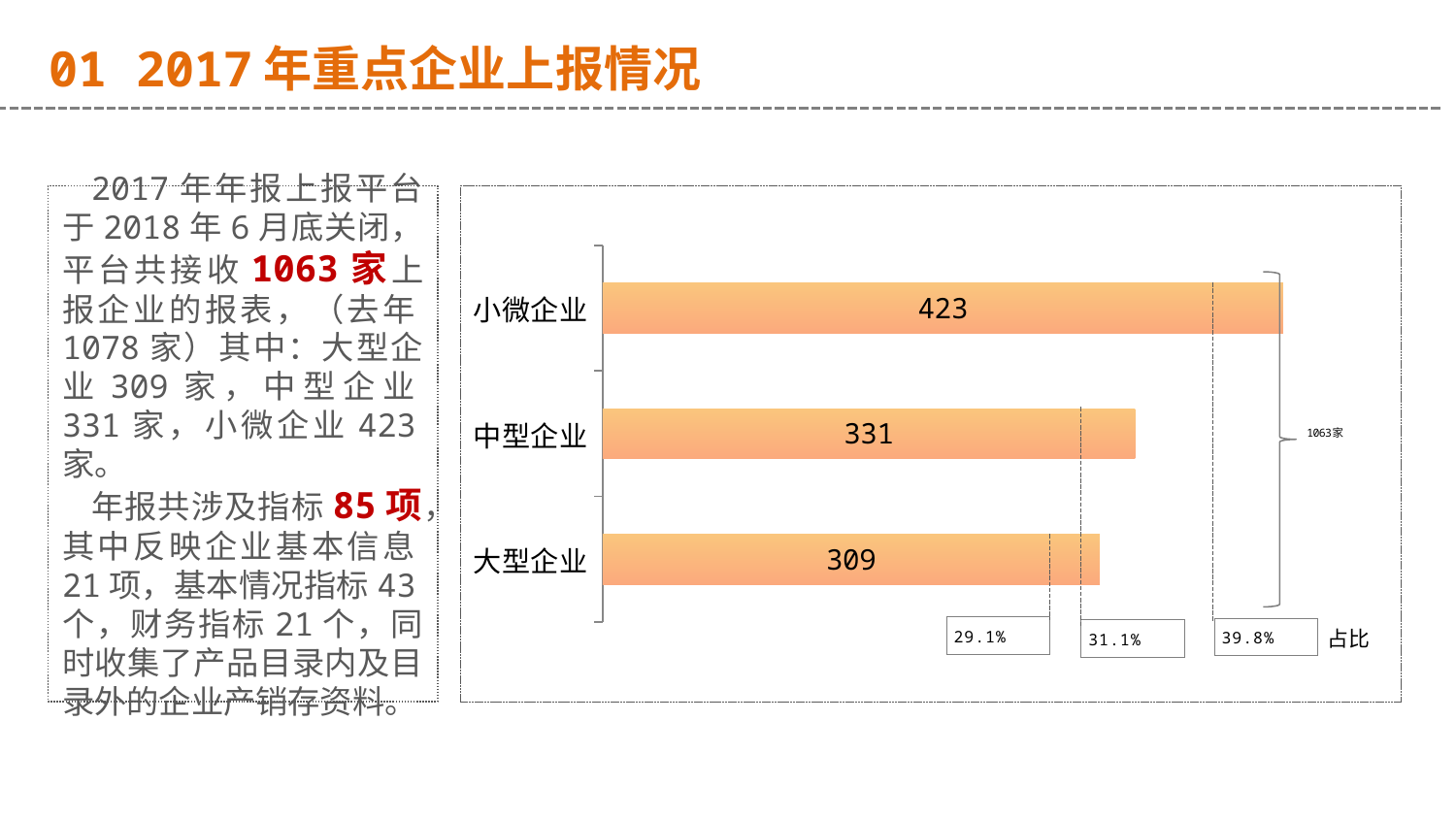

01 2017年重点企业上报情况
2017年年报上报平台于2018年6月底关闭，平台共接收1063家上报企业的报表，（去年1078家）其中：大型企业309家，中型企业331家，小微企业423家。
年报共涉及指标85项，其中反映企业基本信息21项，基本情况指标43个，财务指标21个，同时收集了产品目录内及目录外的企业产销存资料。

### Chart

| Category | 企业数量（家） |
|---|---|
| 大型企业 | 309.0 |
| 中型企业 | 331.0 |
| 小微企业 | 423.0 |
4